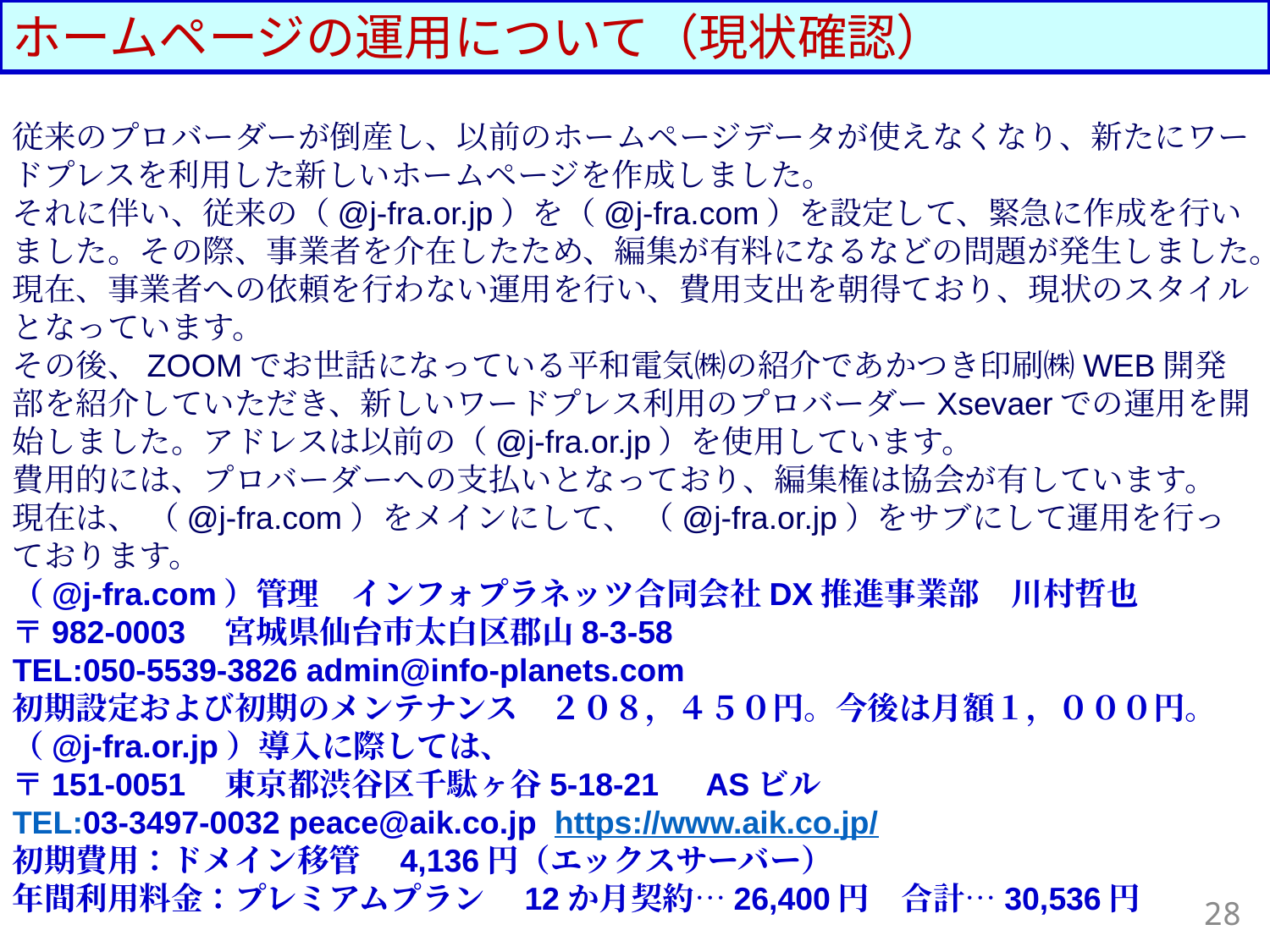

ホームページの運用について（現状確認）

従来のプロバーダーが倒産し、以前のホームページデータが使えなくなり、新たにワードプレスを利用した新しいホームページを作成しました。
それに伴い、従来の（@j-fra.or.jp）を（@j-fra.com）を設定して、緊急に作成を行いました。その際、事業者を介在したため、編集が有料になるなどの問題が発生しました。
現在、事業者への依頼を行わない運用を行い、費用支出を朝得ており、現状のスタイルとなっています。
その後、ZOOMでお世話になっている平和電気㈱の紹介であかつき印刷㈱WEB開発部を紹介していただき、新しいワードプレス利用のプロバーダーXsevaerでの運用を開始しました。アドレスは以前の（@j-fra.or.jp）を使用しています。
費用的には、プロバーダーへの支払いとなっており、編集権は協会が有しています。
現在は、 （@j-fra.com）をメインにして、 （@j-fra.or.jp）をサブにして運用を行っております。
（@j-fra.com）管理　インフォプラネッツ合同会社DX推進事業部　川村哲也
〒982-0003　宮城県仙台市太白区郡山8-3-58
TEL:050-5539-3826 admin@info-planets.com
初期設定および初期のメンテナンス　２０８，４５０円。今後は月額１，０００円。
（@j-fra.or.jp）導入に際しては、
〒151-0051　東京都渋谷区千駄ヶ谷5-18-21　ASビル
TEL:03-3497-0032 peace@aik.co.jp  https://www.aik.co.jp/
初期費用：ドメイン移管　4,136円（エックスサーバー）
年間利用料金：プレミアムプラン　12か月契約…26,400円　合計…30,536円
28